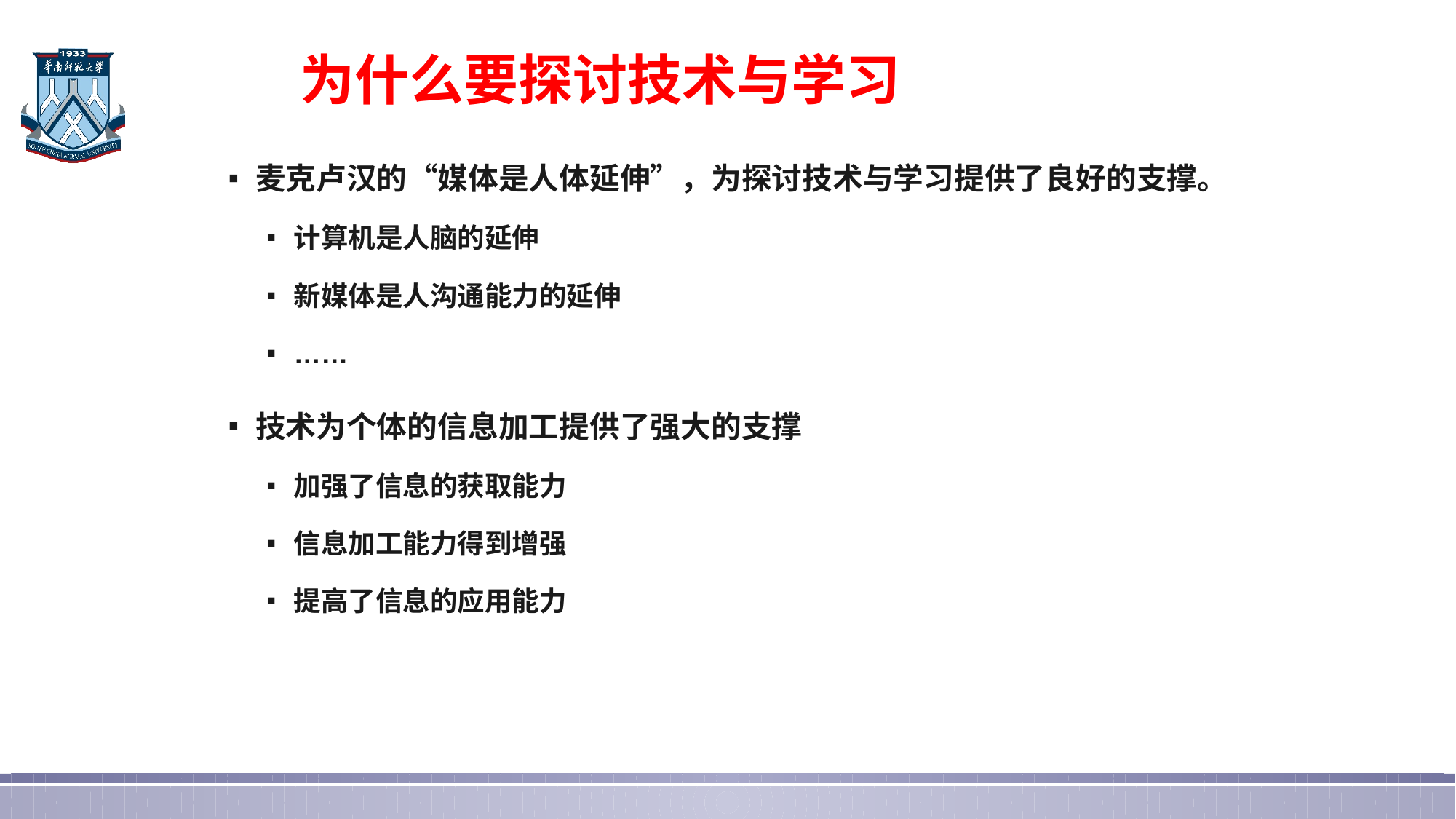

# 为什么要探讨技术与学习
麦克卢汉的“媒体是人体延伸”，为探讨技术与学习提供了良好的支撑。
计算机是人脑的延伸
新媒体是人沟通能力的延伸
……
技术为个体的信息加工提供了强大的支撑
加强了信息的获取能力
信息加工能力得到增强
提高了信息的应用能力